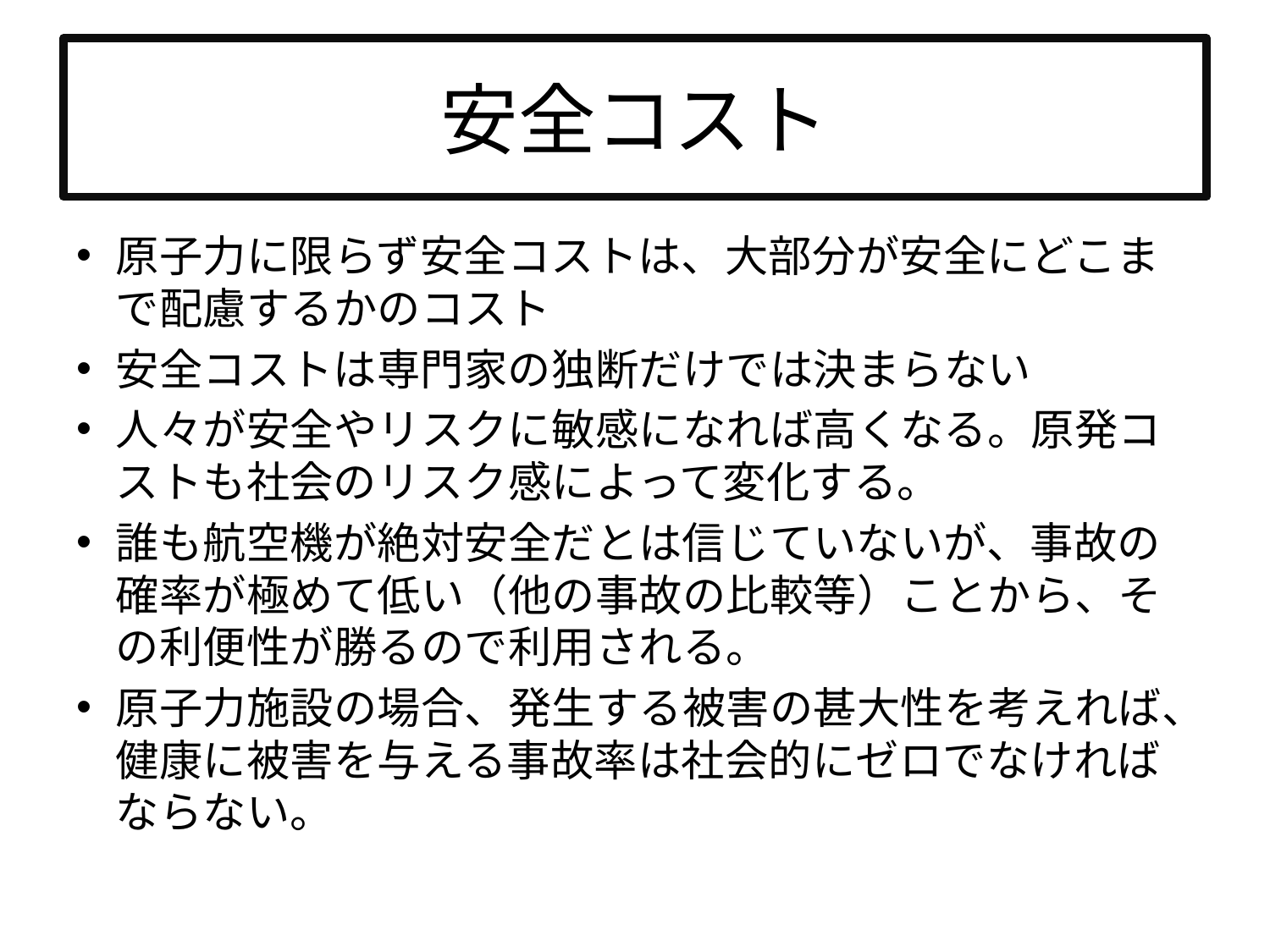

# 安全コスト
原子力に限らず安全コストは、大部分が安全にどこまで配慮するかのコスト
安全コストは専門家の独断だけでは決まらない
人々が安全やリスクに敏感になれば高くなる。原発コストも社会のリスク感によって変化する。
誰も航空機が絶対安全だとは信じていないが、事故の確率が極めて低い（他の事故の比較等）ことから、その利便性が勝るので利用される。
原子力施設の場合、発生する被害の甚大性を考えれば、健康に被害を与える事故率は社会的にゼロでなければならない。